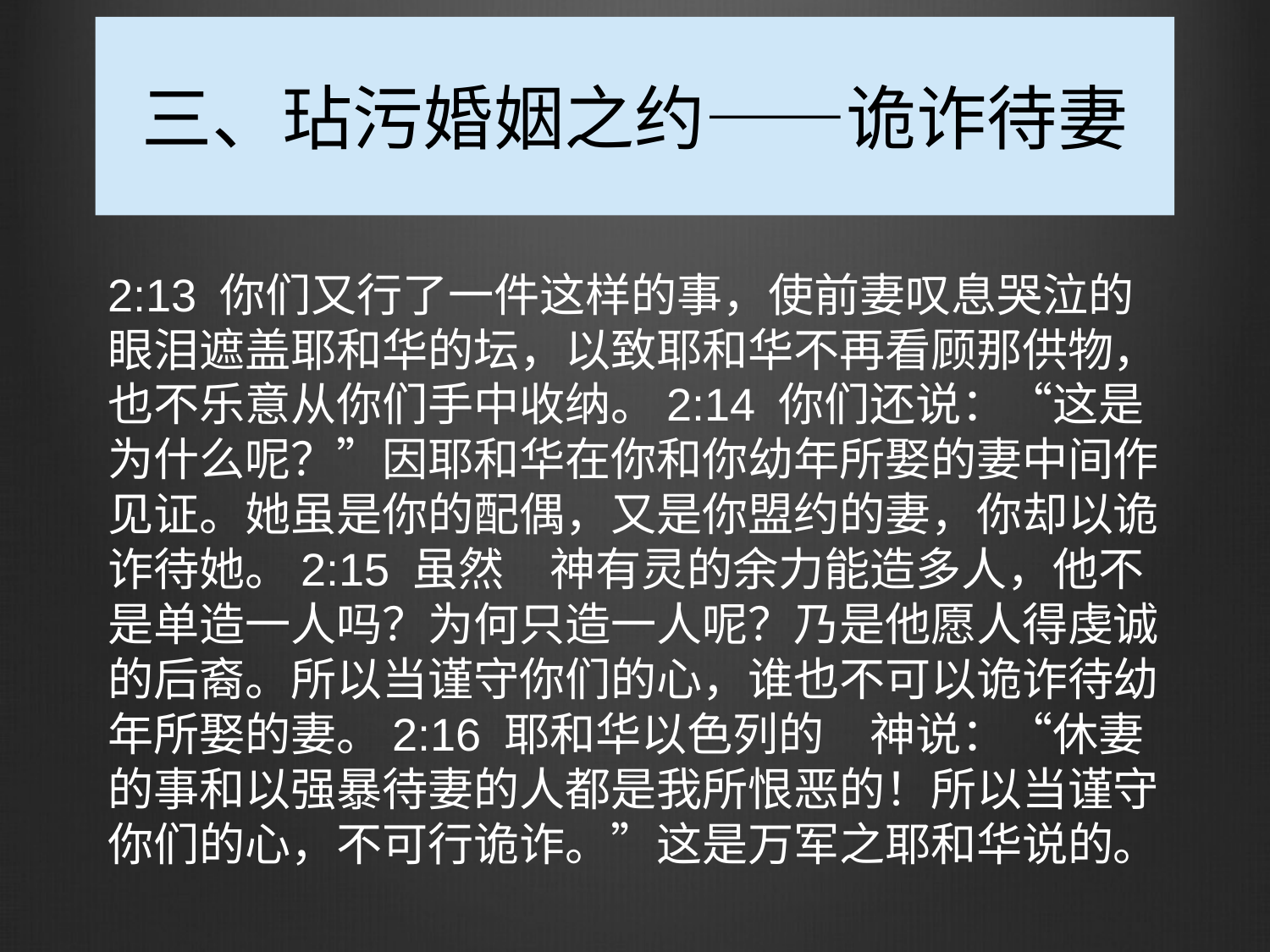

# 三、玷污婚姻之约——诡诈待妻
2:13 你们又行了一件这样的事，使前妻叹息哭泣的眼泪遮盖耶和华的坛，以致耶和华不再看顾那供物，也不乐意从你们手中收纳。2:14 你们还说：“这是为什么呢？”因耶和华在你和你幼年所娶的妻中间作见证。她虽是你的配偶，又是你盟约的妻，你却以诡诈待她。2:15 虽然　神有灵的余力能造多人，他不是单造一人吗？为何只造一人呢？乃是他愿人得虔诚的后裔。所以当谨守你们的心，谁也不可以诡诈待幼年所娶的妻。2:16 耶和华以色列的　神说：“休妻的事和以强暴待妻的人都是我所恨恶的！所以当谨守你们的心，不可行诡诈。”这是万军之耶和华说的。